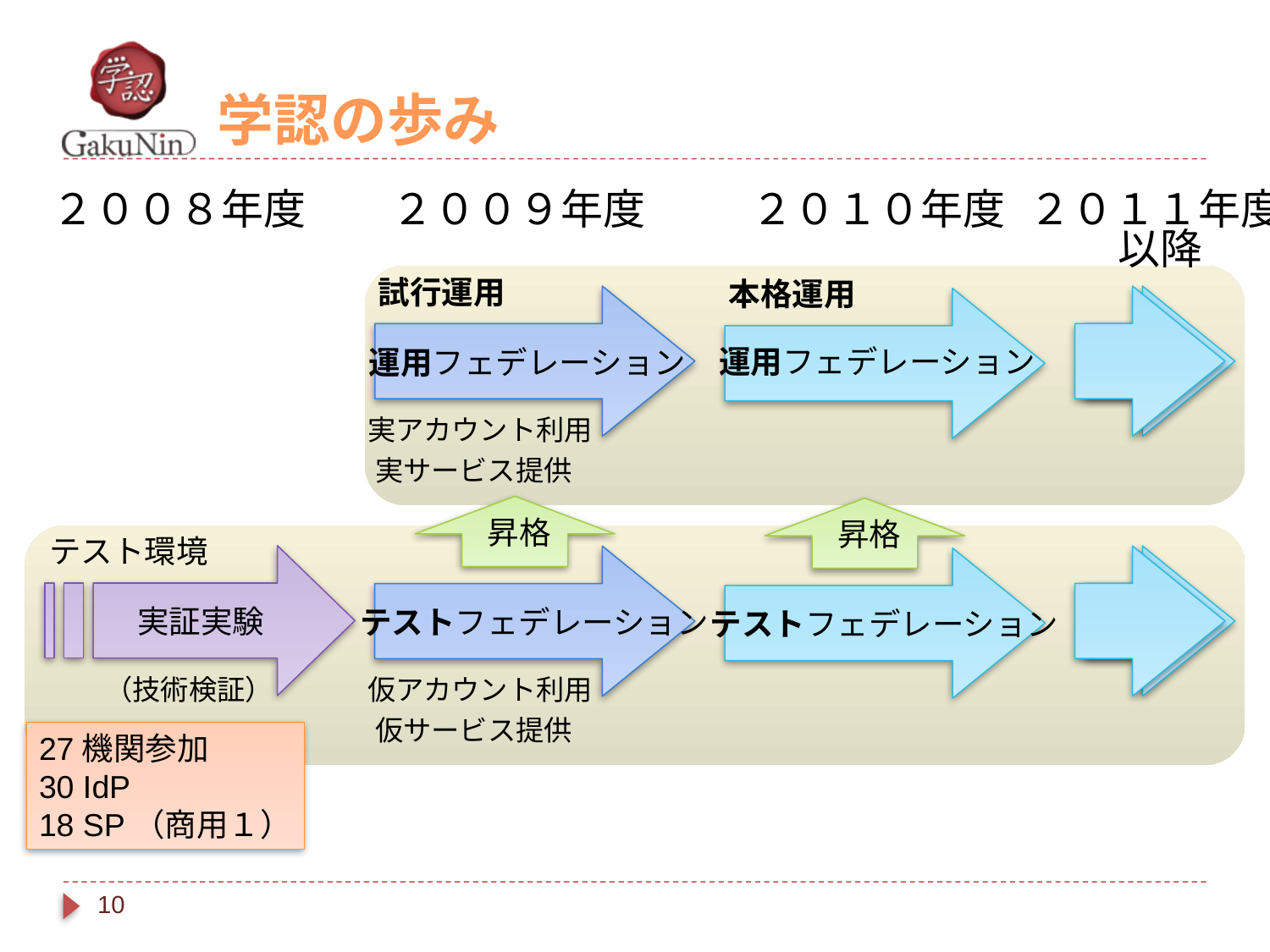

# 学認の歩み
２００８年度
２０１０年度
２０１１年度
２００９年度
以降

試行運用
本格運用

運用フェデレーション
運用フェデレーション
実アカウント利用
実サービス提供

昇格
昇格

テスト環境

実証実験
テストフェデレーション
テストフェデレーション
（技術検証）
仮アカウント利用
仮サービス提供
27機関参加
30 IdP
18 SP（商用１）
10